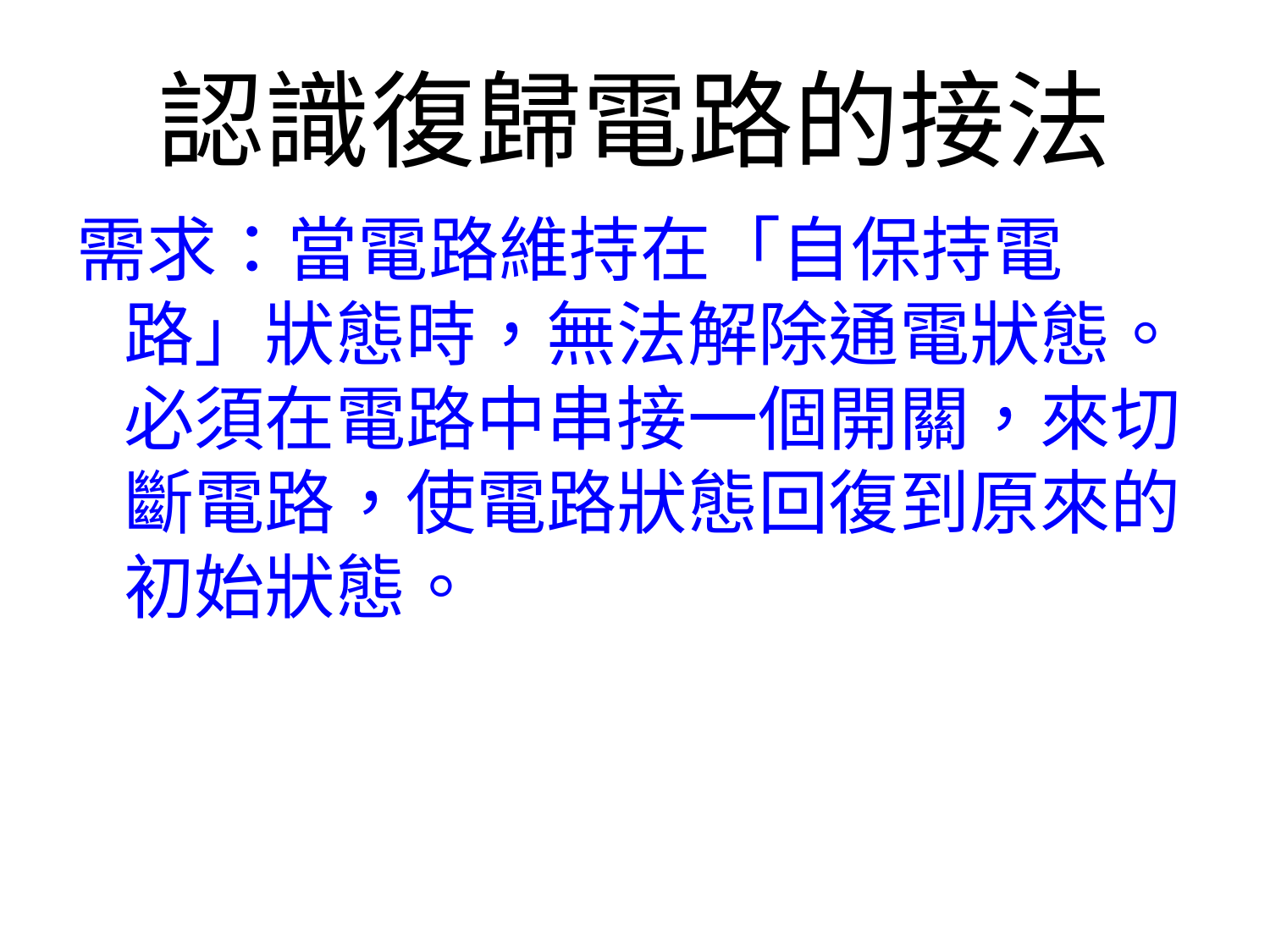

# 認識復歸電路的接法
需求：當電路維持在「自保持電路」狀態時，無法解除通電狀態。必須在電路中串接一個開關，來切斷電路，使電路狀態回復到原來的初始狀態。